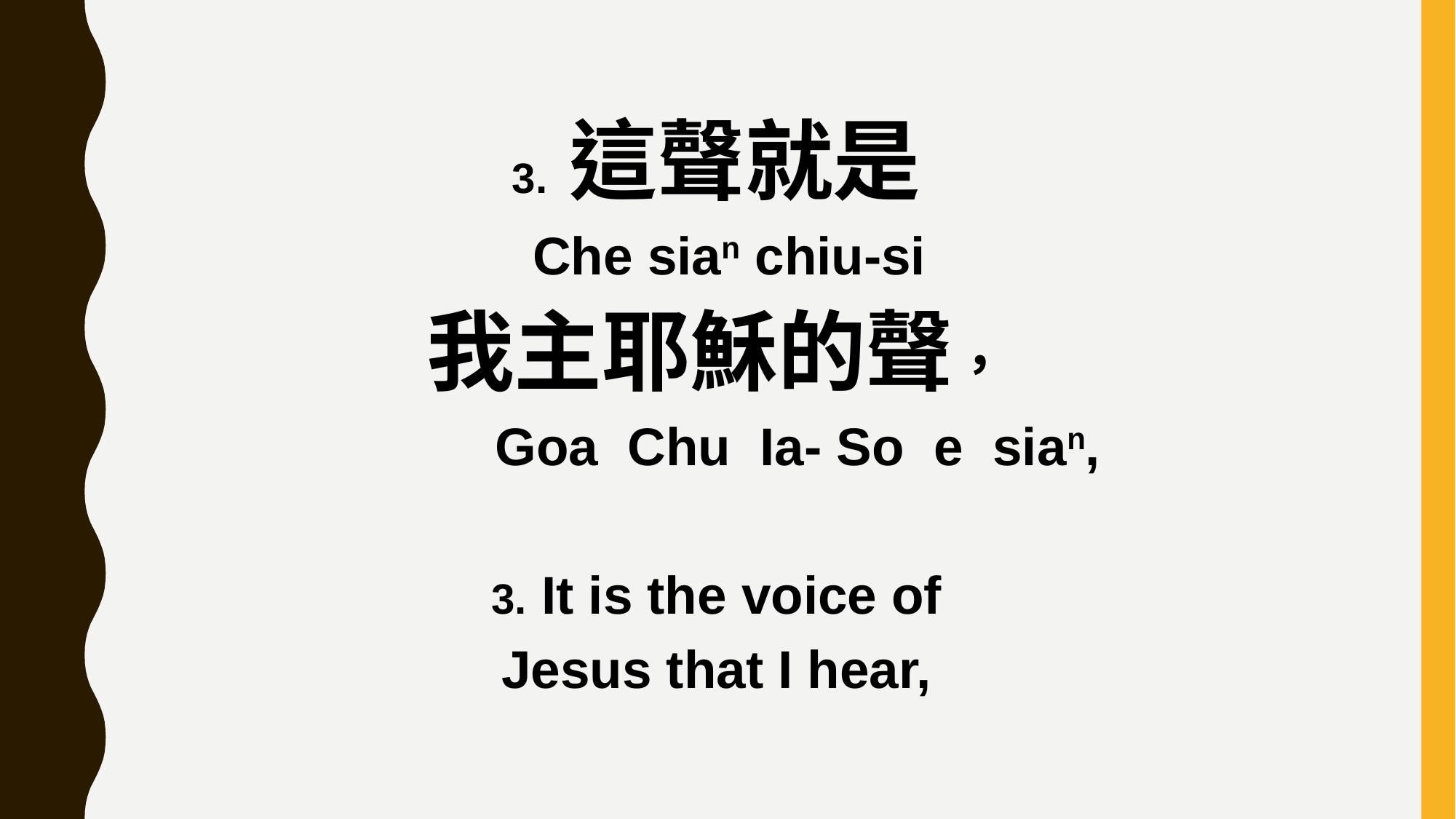

3. 這聲就是
  Che sian chiu-si
我主耶穌的聲，
                      Goa  Chu  Ia- So  e  sian,

3. It is the voice of
Jesus that I hear,